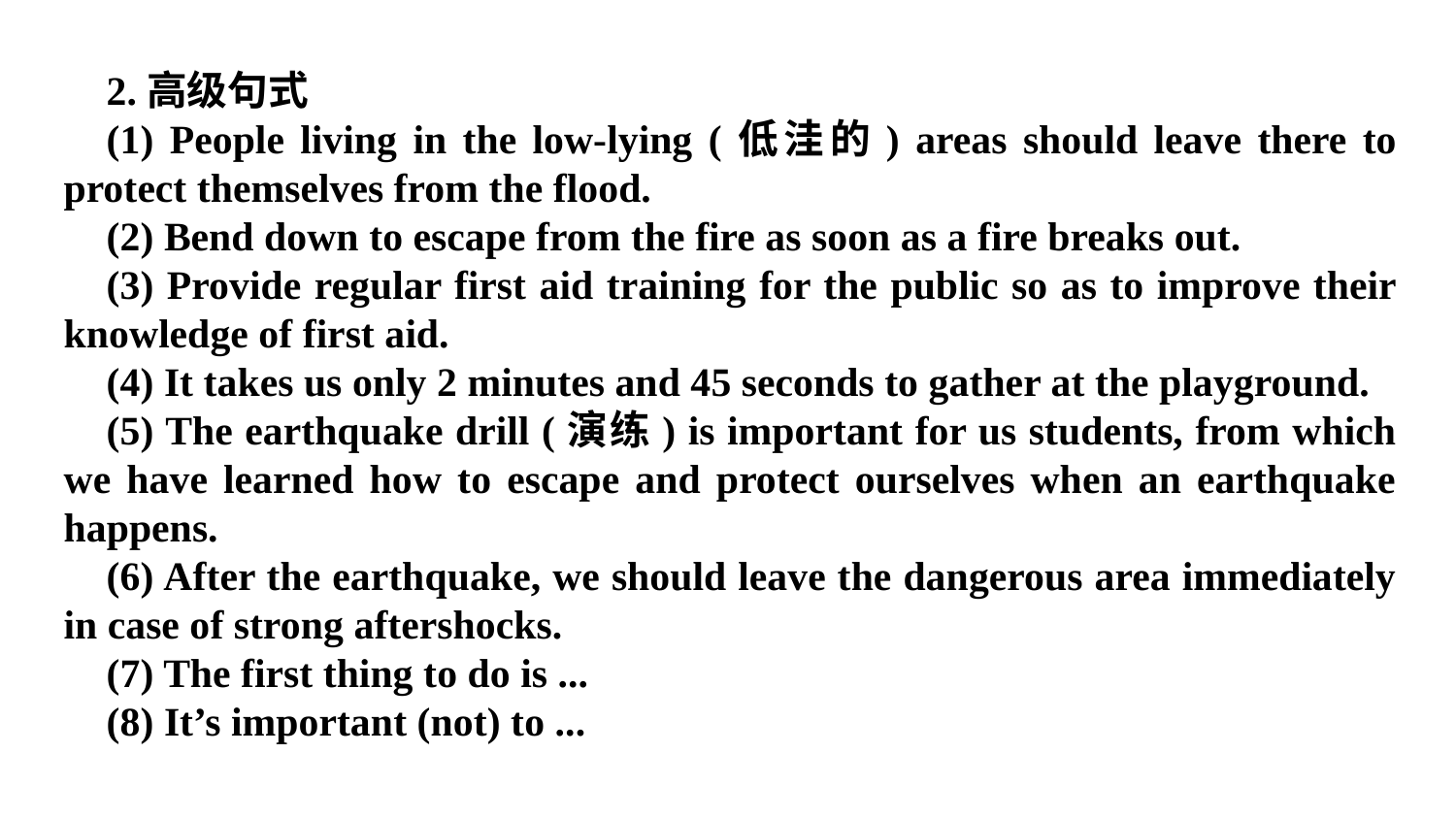

2.高级句式
(1) People living in the low-lying (低洼的) areas should leave there to protect themselves from the flood.
(2) Bend down to escape from the fire as soon as a fire breaks out.
(3) Provide regular first aid training for the public so as to improve their knowledge of first aid.
(4) It takes us only 2 minutes and 45 seconds to gather at the playground.
(5) The earthquake drill (演练) is important for us students, from which we have learned how to escape and protect ourselves when an earthquake happens.
(6) After the earthquake, we should leave the dangerous area immediately in case of strong aftershocks.
(7) The first thing to do is ...
(8) It’s important (not) to ...